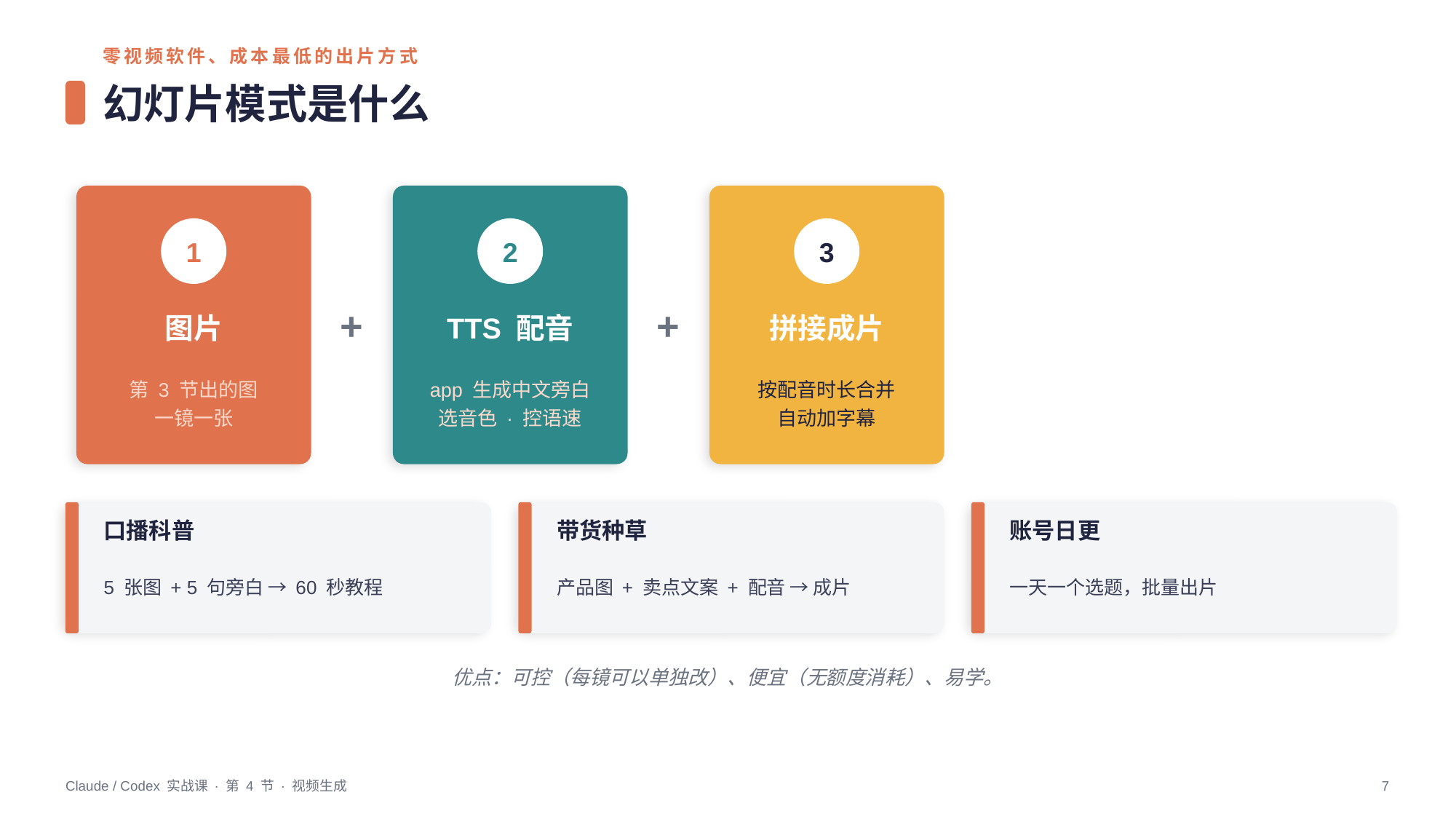

零视频软件、成本最低的出片方式
幻灯片模式是什么

1

2

3
+
+
图片
TTS 配音
拼接成片
第 3 节出的图
一镜一张
app 生成中文旁白
选音色 · 控语速
按配音时长合并
自动加字幕

口播科普

带货种草

账号日更
5 张图 + 5 句旁白 → 60 秒教程
产品图 + 卖点文案 + 配音 → 成片
一天一个选题，批量出片
优点：可控（每镜可以单独改）、便宜（无额度消耗）、易学。
Claude / Codex 实战课 · 第 4 节 · 视频生成
7